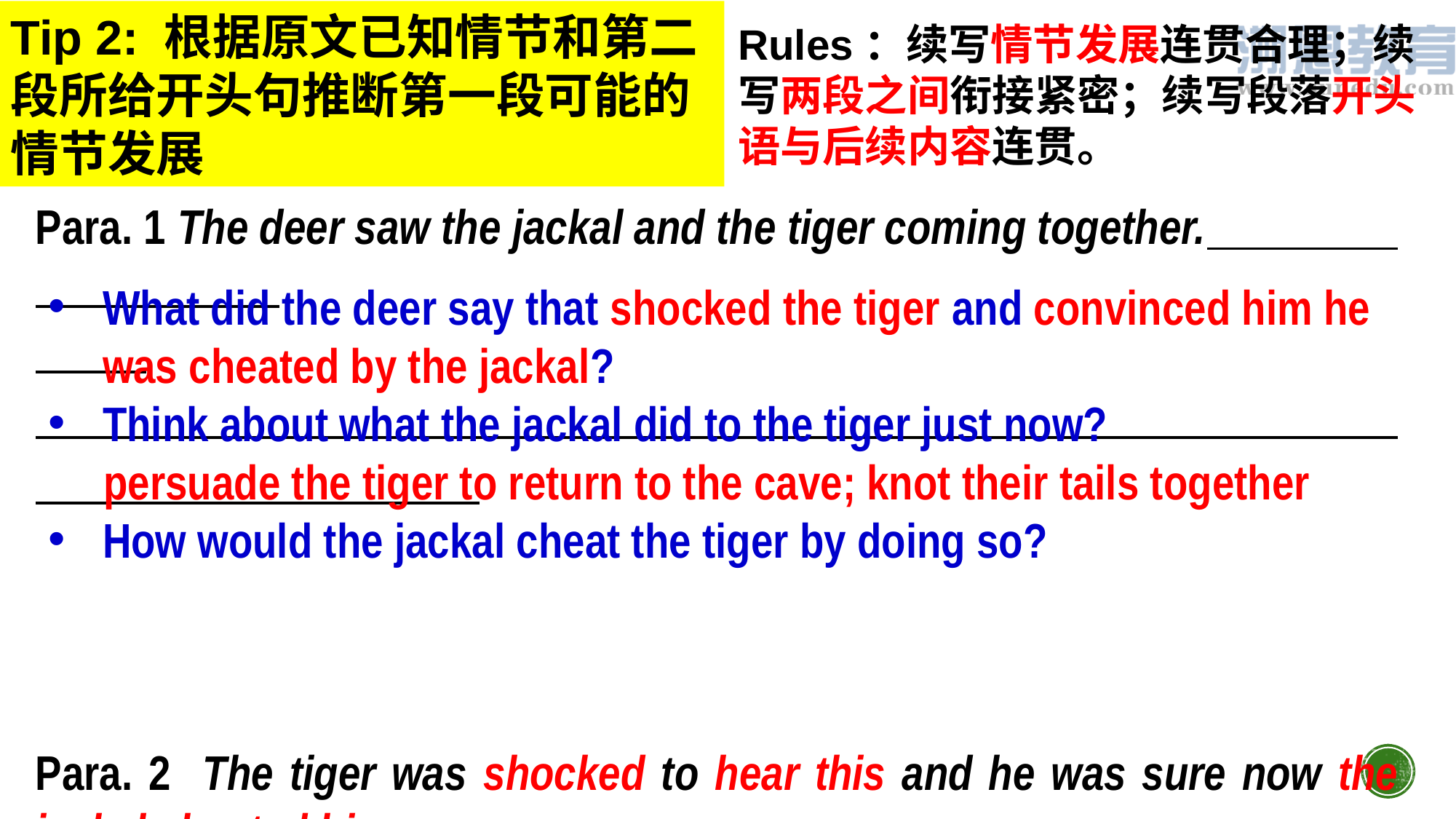

Tip 2: 根据原文已知情节和第二段所给开头句推断第一段可能的情节发展
Rules：续写情节发展连贯合理；续写两段之间衔接紧密；续写段落开头语与后续内容连贯。
Task III: What to write?

Para. 1 The deer saw the jackal and the tiger coming together.

Para. 2  The tiger was shocked to hear this and he was sure now the jackal cheated him.
What did the deer say that shocked the tiger and convinced him he was cheated by the jackal?
Think about what the jackal did to the tiger just now?
     persuade the tiger to return to the cave; knot their tails together
How would the jackal cheat the tiger by doing so?